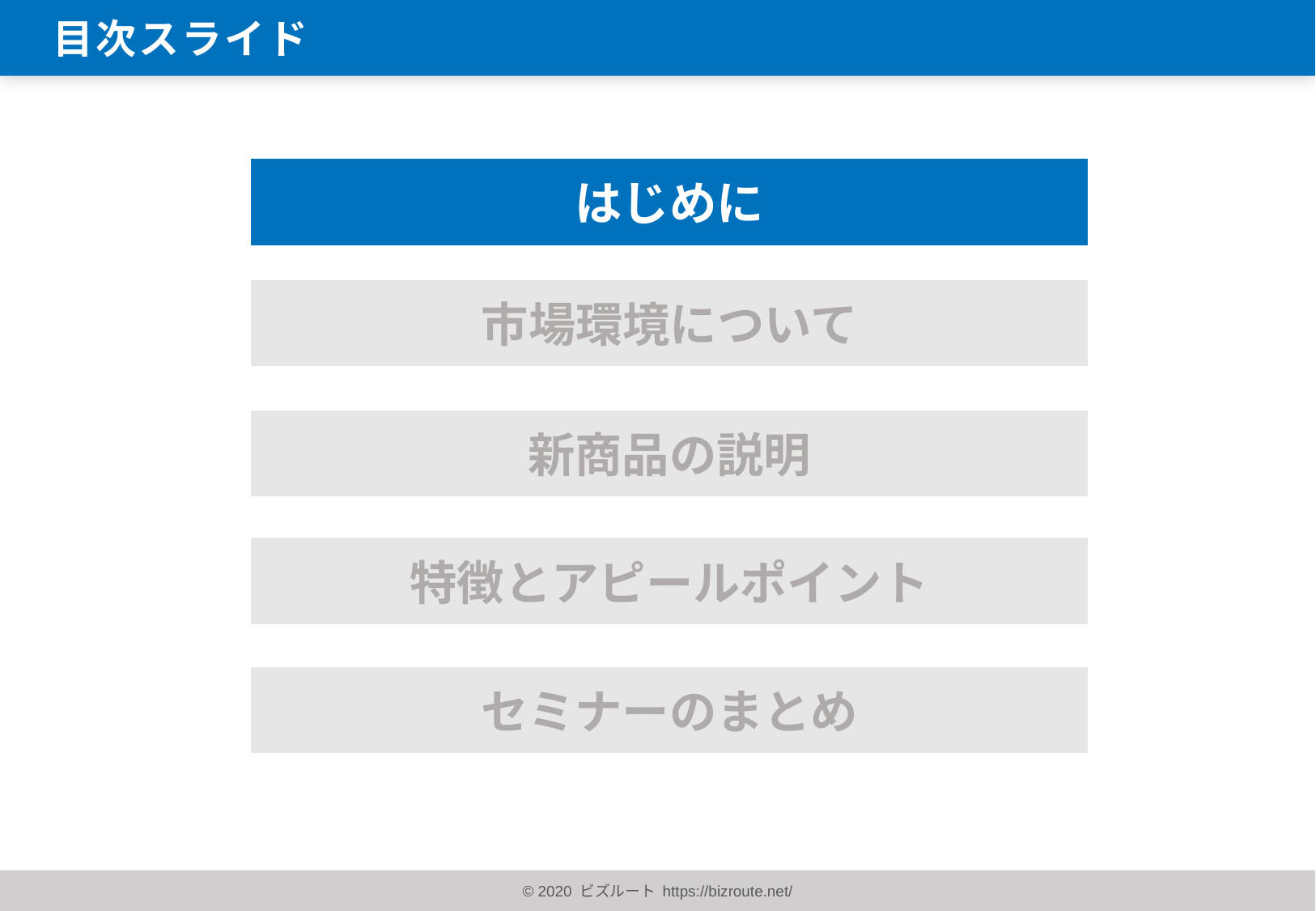

目次スライド
はじめに
市場環境について
新商品の説明
特徴とアピールポイント
セミナーのまとめ

© 2020 ビズルート https://bizroute.net/